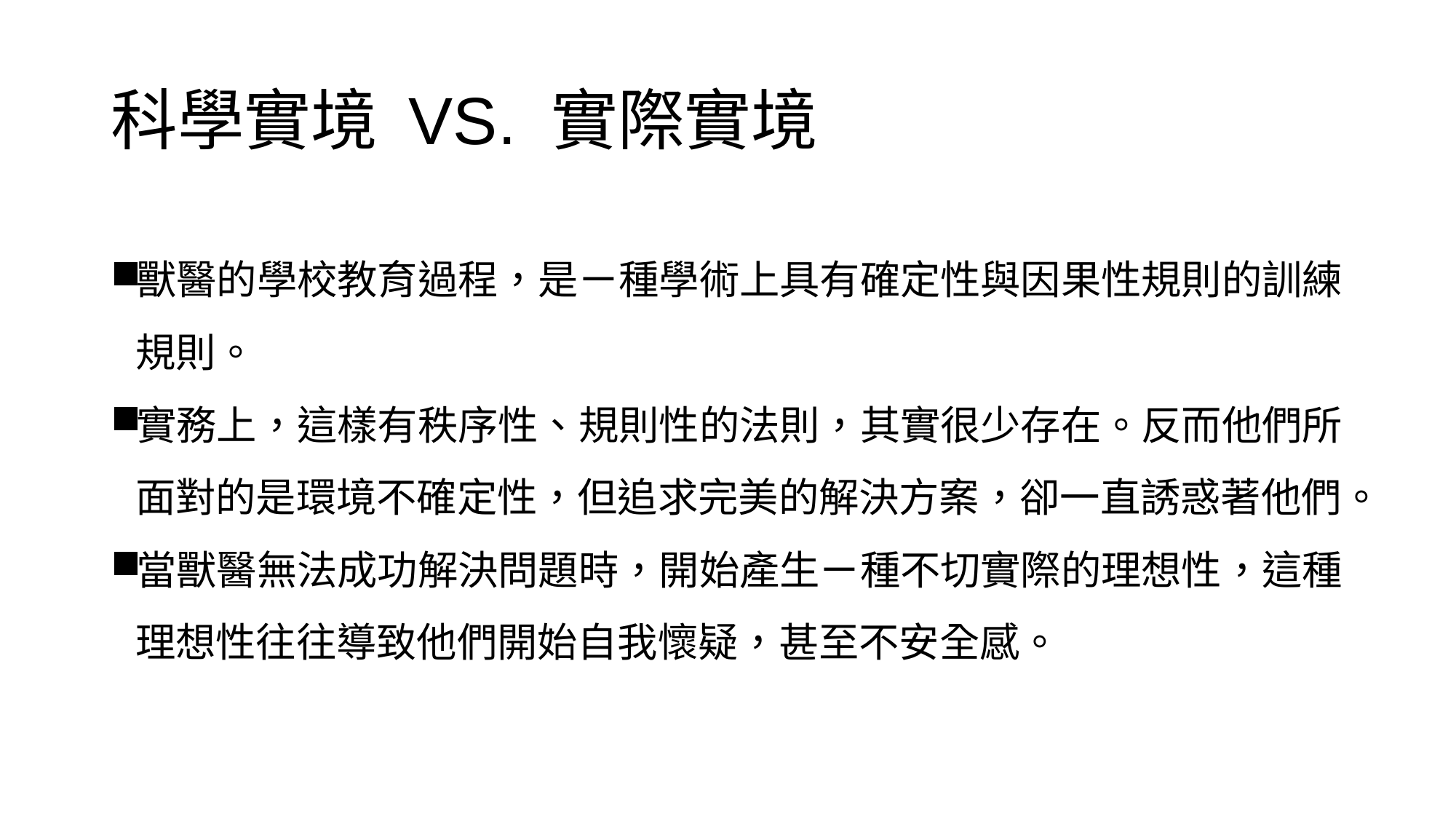

# 科學實境 VS. 實際實境
獸醫的學校教育過程，是ㄧ種學術上具有確定性與因果性規則的訓練規則。
實務上，這樣有秩序性、規則性的法則，其實很少存在。反而他們所面對的是環境不確定性，但追求完美的解決方案，卻一直誘惑著他們。
當獸醫無法成功解決問題時，開始產生ㄧ種不切實際的理想性，這種理想性往往導致他們開始自我懷疑，甚至不安全感。